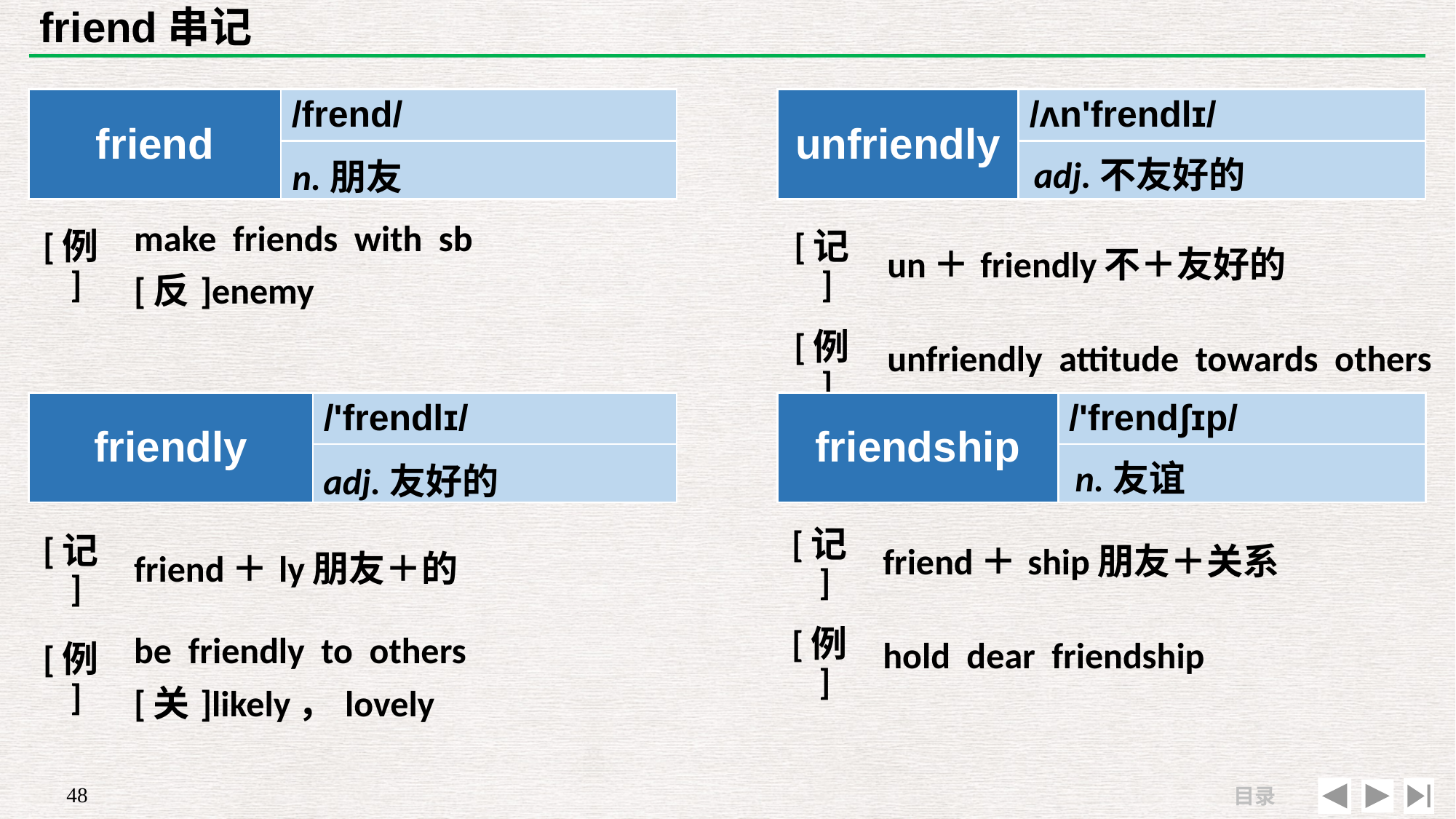

# friend串记

| friend | /frend/ |
| --- | --- |
|  |  |
| unfriendly | /ʌn'frendlɪ/ |
| --- | --- |
|  |  |
adj.不友好的
n.朋友
|  |  |
| --- | --- |
| [例] | make friends with sb　[反]enemy |
| [记] | un＋friendly不＋友好的 |
| --- | --- |
| [例] | unfriendly attitude towards others |
| friendly | /'frendlɪ/ |
| --- | --- |
|  |  |
| friendship | /'frendʃɪp/ |
| --- | --- |
|  |  |
n.友谊
adj.友好的
| [记] | friend＋ship朋友＋关系 |
| --- | --- |
| [例] | hold dear friendship |
| [记] | friend＋ly朋友＋的 |
| --- | --- |
| [例] | be friendly to others　 [关]likely，lovely |